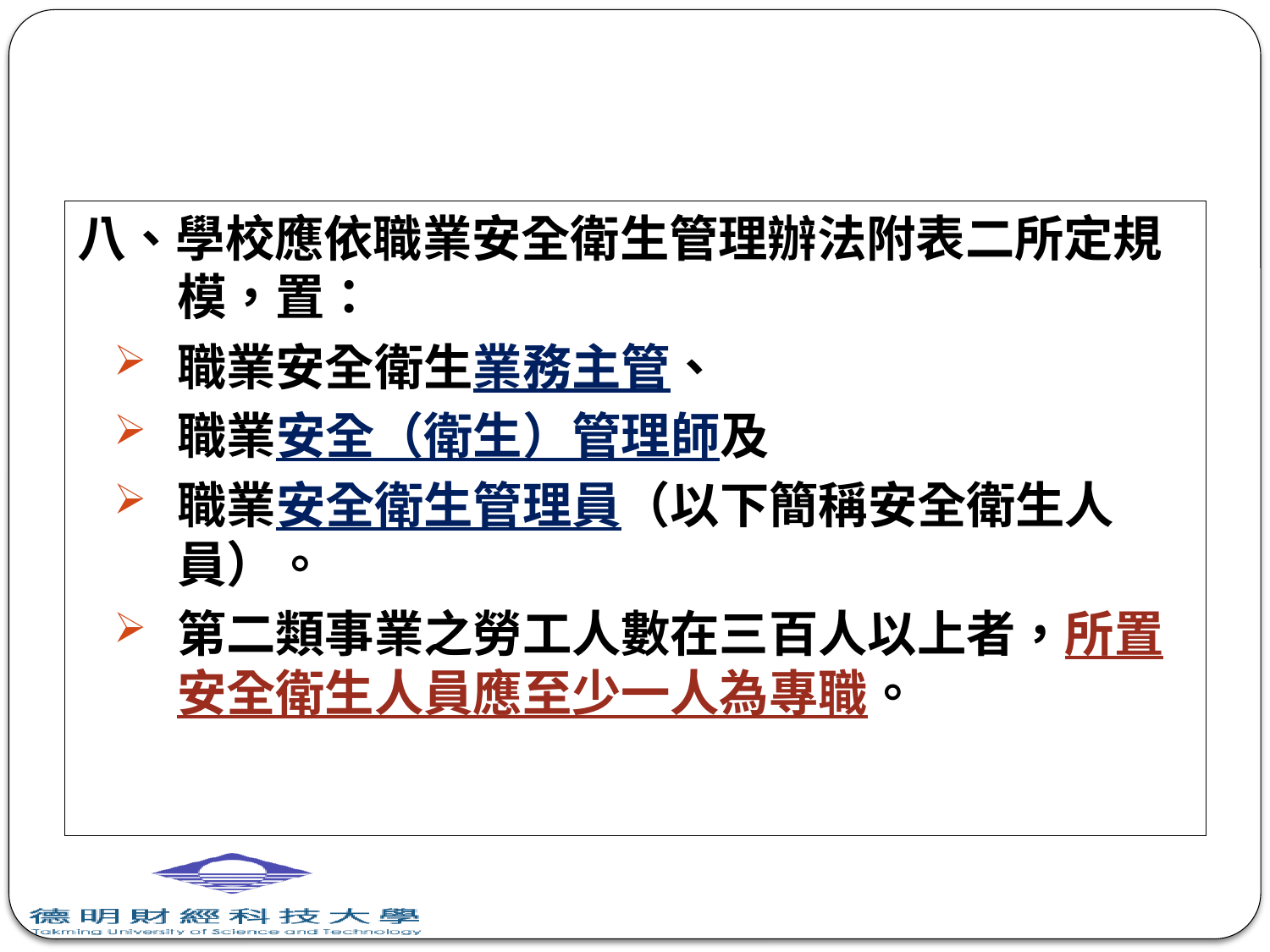

八、學校應依職業安全衛生管理辦法附表二所定規模，置：
職業安全衛生業務主管、
職業安全（衛生）管理師及
職業安全衛生管理員（以下簡稱安全衛生人員）。
第二類事業之勞工人數在三百人以上者，所置安全衛生人員應至少一人為專職。